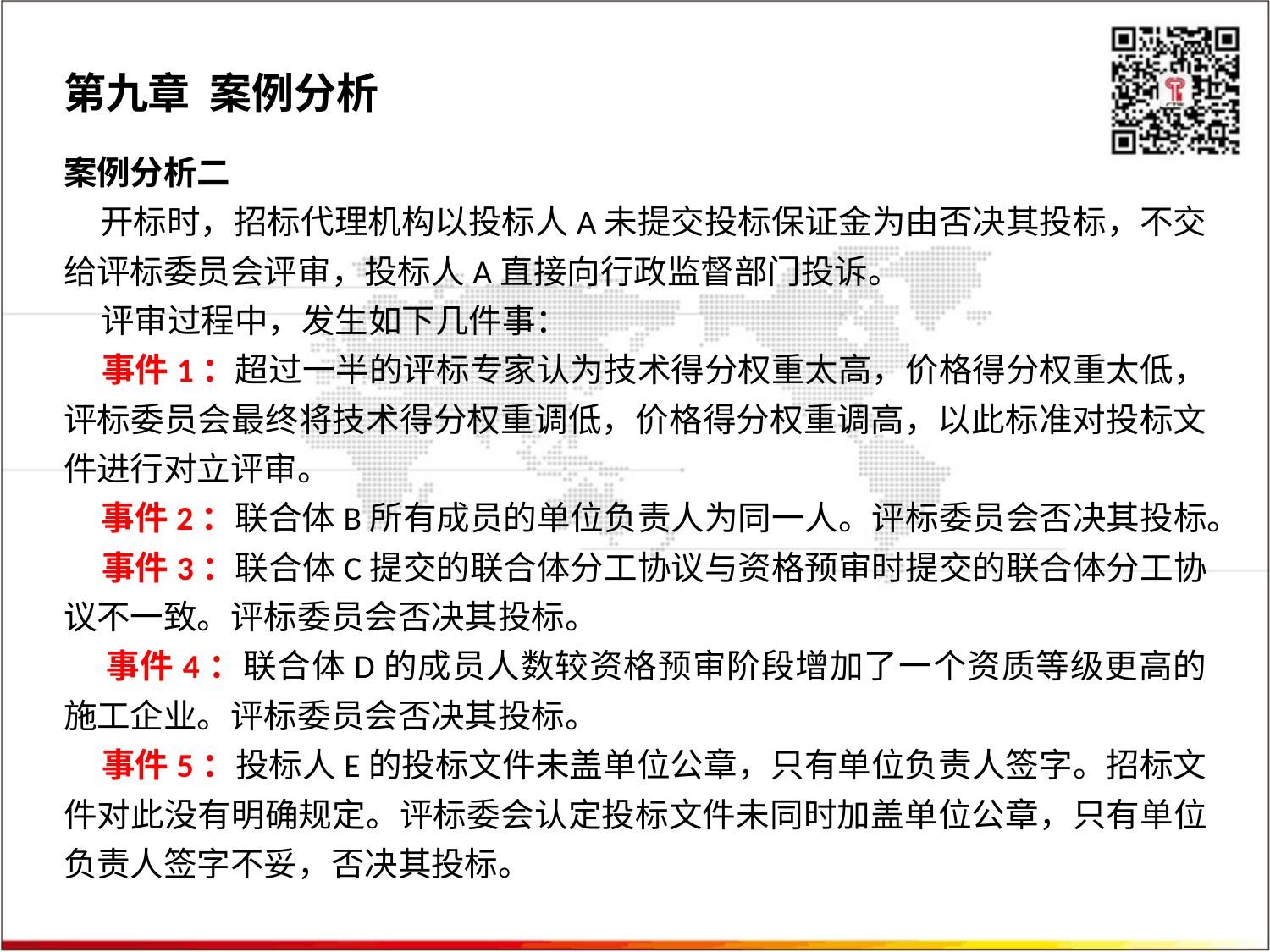

第九章  案例分析
案例分析二
    开标时，招标代理机构以投标人A未提交投标保证金为由否决其投标，不交给评标委员会评审，投标人A直接向行政监督部门投诉。
    评审过程中，发生如下几件事：
    事件1：超过一半的评标专家认为技术得分权重太高，价格得分权重太低，评标委员会最终将技术得分权重调低，价格得分权重调高，以此标准对投标文件进行对立评审。
    事件2：联合体B所有成员的单位负责人为同一人。评标委员会否决其投标。
    事件3：联合体C提交的联合体分工协议与资格预审时提交的联合体分工协议不一致。评标委员会否决其投标。
    事件4：联合体D的成员人数较资格预审阶段增加了一个资质等级更高的施工企业。评标委员会否决其投标。
    事件5：投标人E的投标文件未盖单位公章，只有单位负责人签字。招标文件对此没有明确规定。评标委会认定投标文件未同时加盖单位公章，只有单位负责人签字不妥，否决其投标。